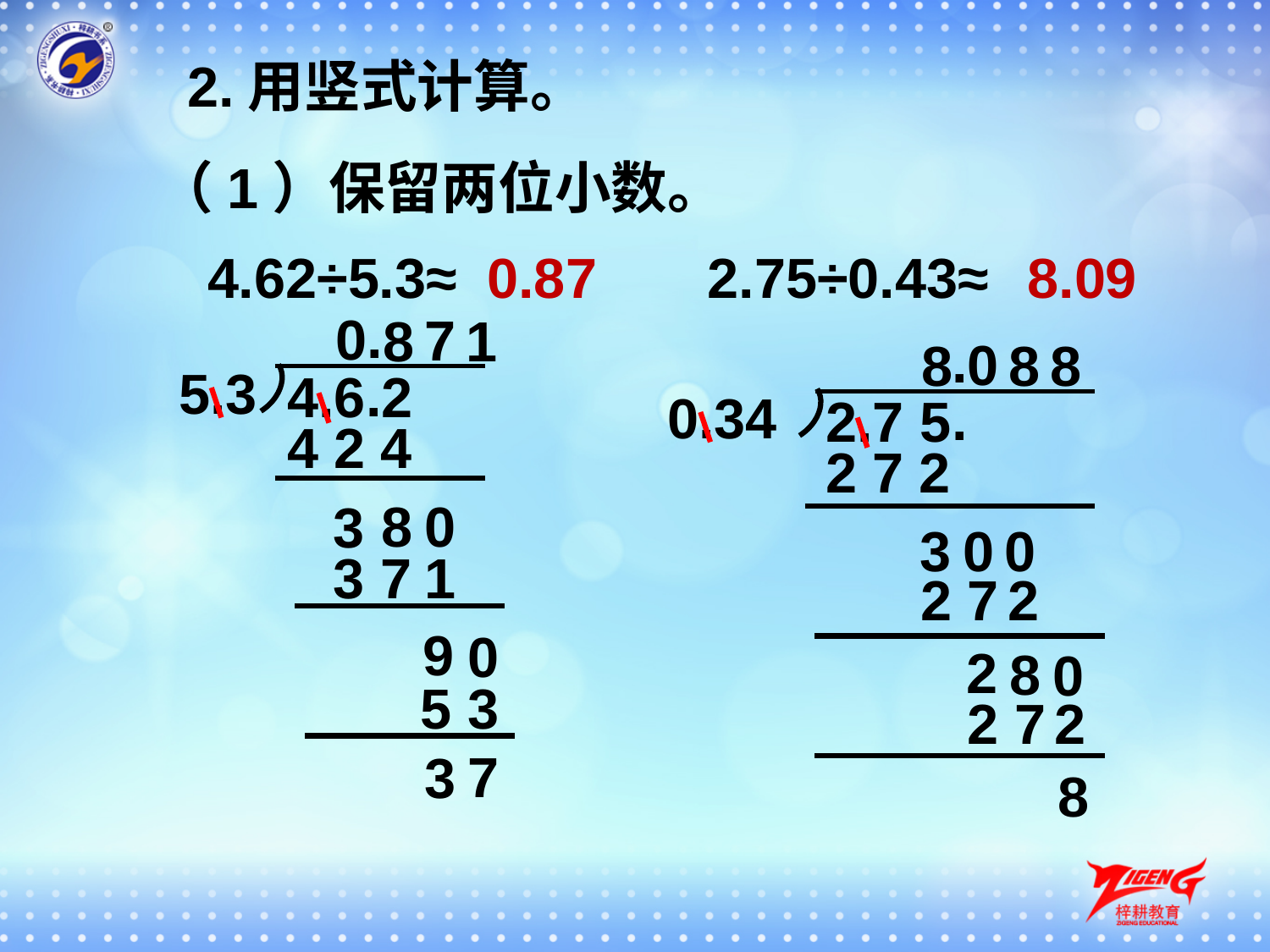

2.用竖式计算。
（1）保留两位小数。
4.62÷5.3≈
0.87
2.75÷0.43≈
8.09
.
0
7
8
1
.
0
8
8
8
5.3
4.6 2

.
0.34
2.7 5

.
4 2
4
2 7
2
8
0
3
3
0
0
3 7
1
2 7
2
9
0
2
8
0
5
3
2 7
2
7
3
8